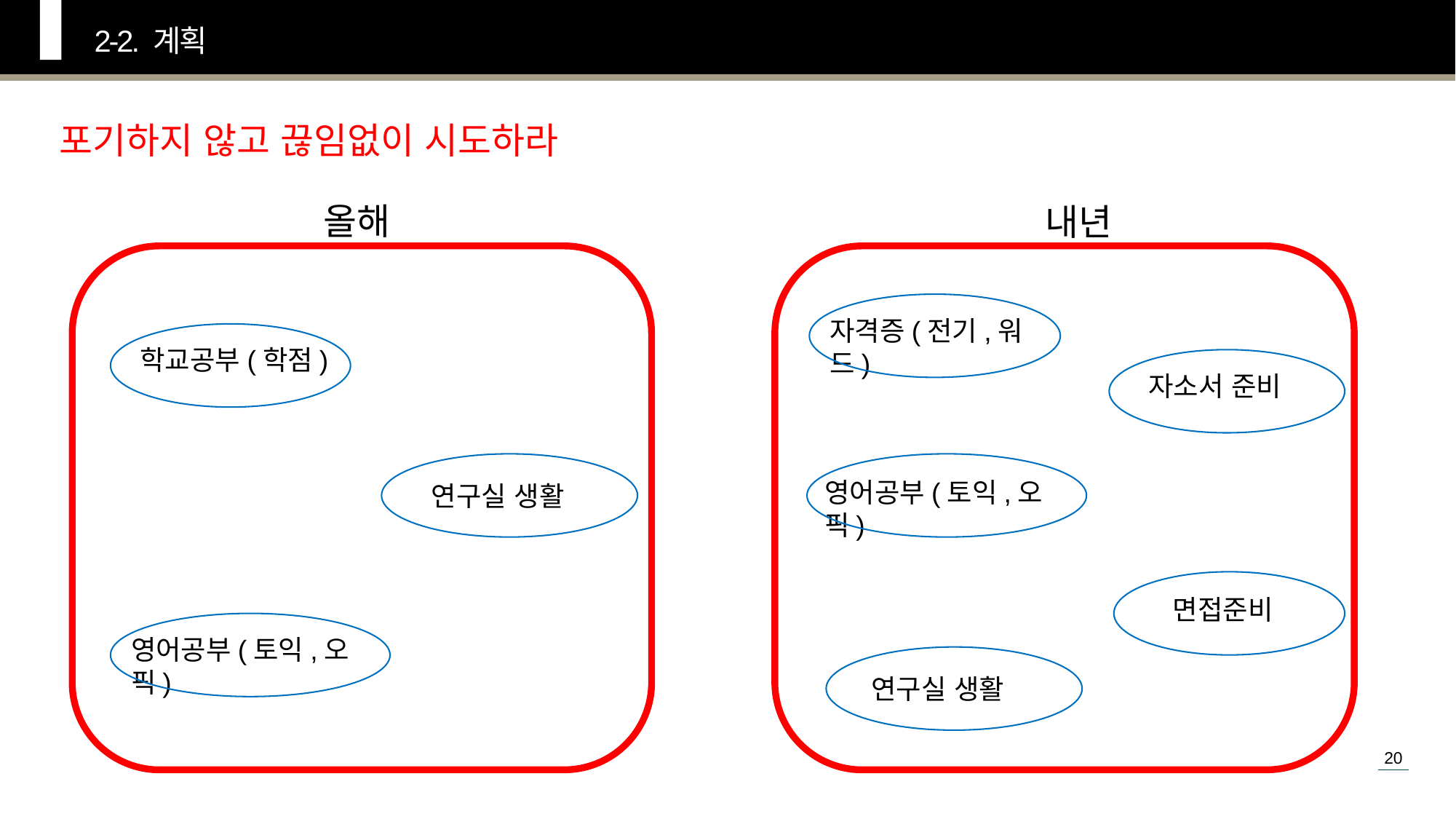

2-2. 계획
포기하지 않고 끊임없이 시도하라
올해
내년

자격증(전기,워드)

학교공부(학점)

자소서 준비

영어공부(토익,오픽)
연구실 생활

면접준비

영어공부(토익,오픽)

연구실 생활